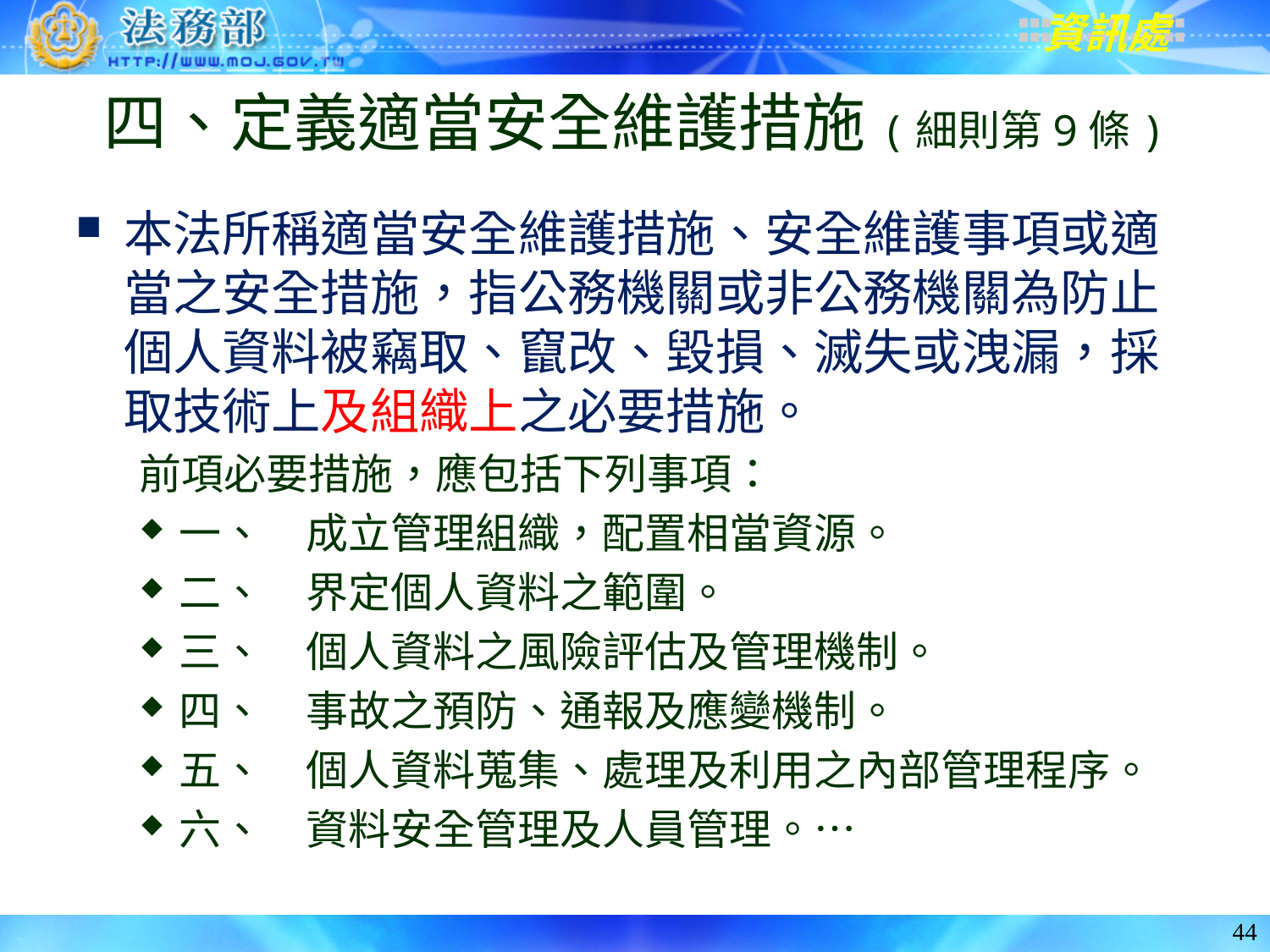

# 四、定義適當安全維護措施(細則第9條)
本法所稱適當安全維護措施、安全維護事項或適當之安全措施，指公務機關或非公務機關為防止個人資料被竊取、竄改、毀損、滅失或洩漏，採取技術上及組織上之必要措施。
前項必要措施，應包括下列事項：
一、	成立管理組織，配置相當資源。
二、	界定個人資料之範圍。
三、	個人資料之風險評估及管理機制。
四、	事故之預防、通報及應變機制。
五、	個人資料蒐集、處理及利用之內部管理程序。
六、	資料安全管理及人員管理。…